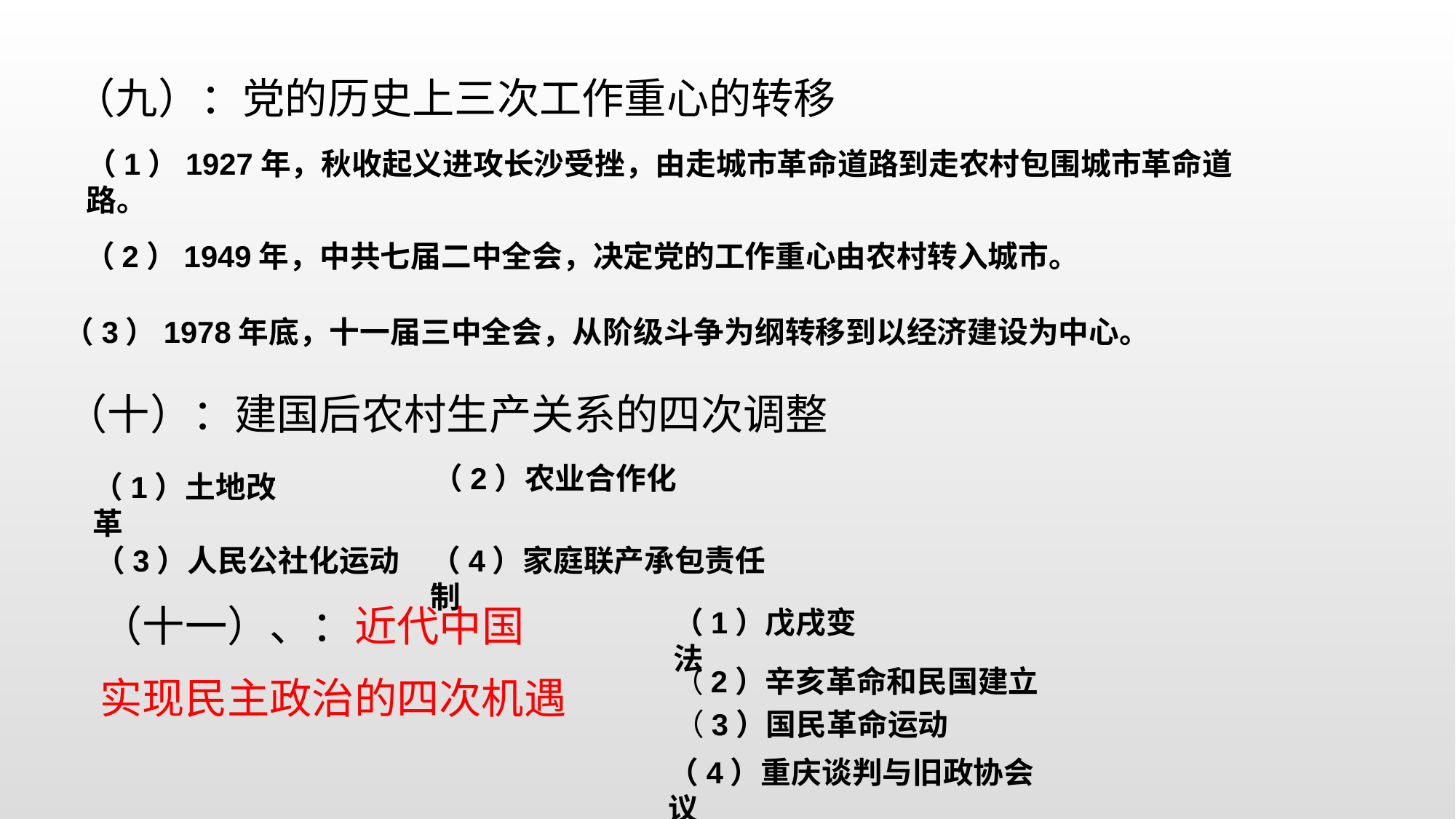

（九）：党的历史上三次工作重心的转移
（1）1927年，秋收起义进攻长沙受挫，由走城市革命道路到走农村包围城市革命道路。
（2）1949年，中共七届二中全会，决定党的工作重心由农村转入城市。
（3）1978年底，十一届三中全会，从阶级斗争为纲转移到以经济建设为中心。
（十）：建国后农村生产关系的四次调整
（2）农业合作化
（1）土地改革
（3）人民公社化运动
（4）家庭联产承包责任制
（十一）、：近代中国
实现民主政治的四次机遇
（1）戊戌变法
（2）辛亥革命和民国建立
（3）国民革命运动
（4）重庆谈判与旧政协会议